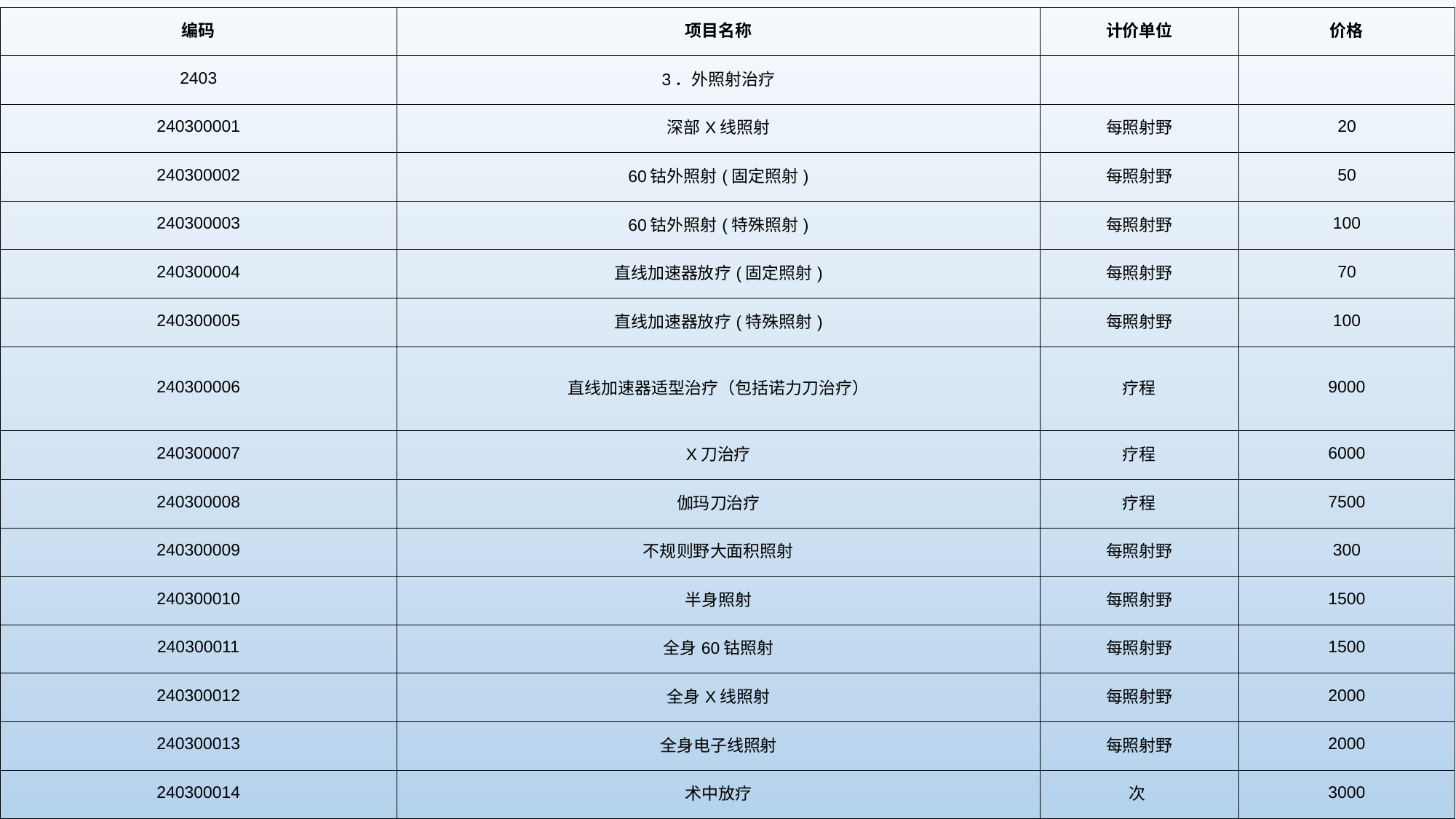

| 编码 | 项目名称 | 计价单位 | 价格 |
| --- | --- | --- | --- |
| 2403 | 3．外照射治疗 |  |  |
| 240300001 | 深部X线照射 | 每照射野 | 20 |
| 240300002 | 60钴外照射(固定照射) | 每照射野 | 50 |
| 240300003 | 60钴外照射(特殊照射) | 每照射野 | 100 |
| 240300004 | 直线加速器放疗(固定照射) | 每照射野 | 70 |
| 240300005 | 直线加速器放疗(特殊照射) | 每照射野 | 100 |
| 240300006 | 直线加速器适型治疗（包括诺力刀治疗） | 疗程 | 9000 |
| 240300007 | X刀治疗 | 疗程 | 6000 |
| 240300008 | 伽玛刀治疗 | 疗程 | 7500 |
| 240300009 | 不规则野大面积照射 | 每照射野 | 300 |
| 240300010 | 半身照射 | 每照射野 | 1500 |
| 240300011 | 全身60钴照射 | 每照射野 | 1500 |
| 240300012 | 全身X线照射 | 每照射野 | 2000 |
| 240300013 | 全身电子线照射 | 每照射野 | 2000 |
| 240300014 | 术中放疗 | 次 | 3000 |